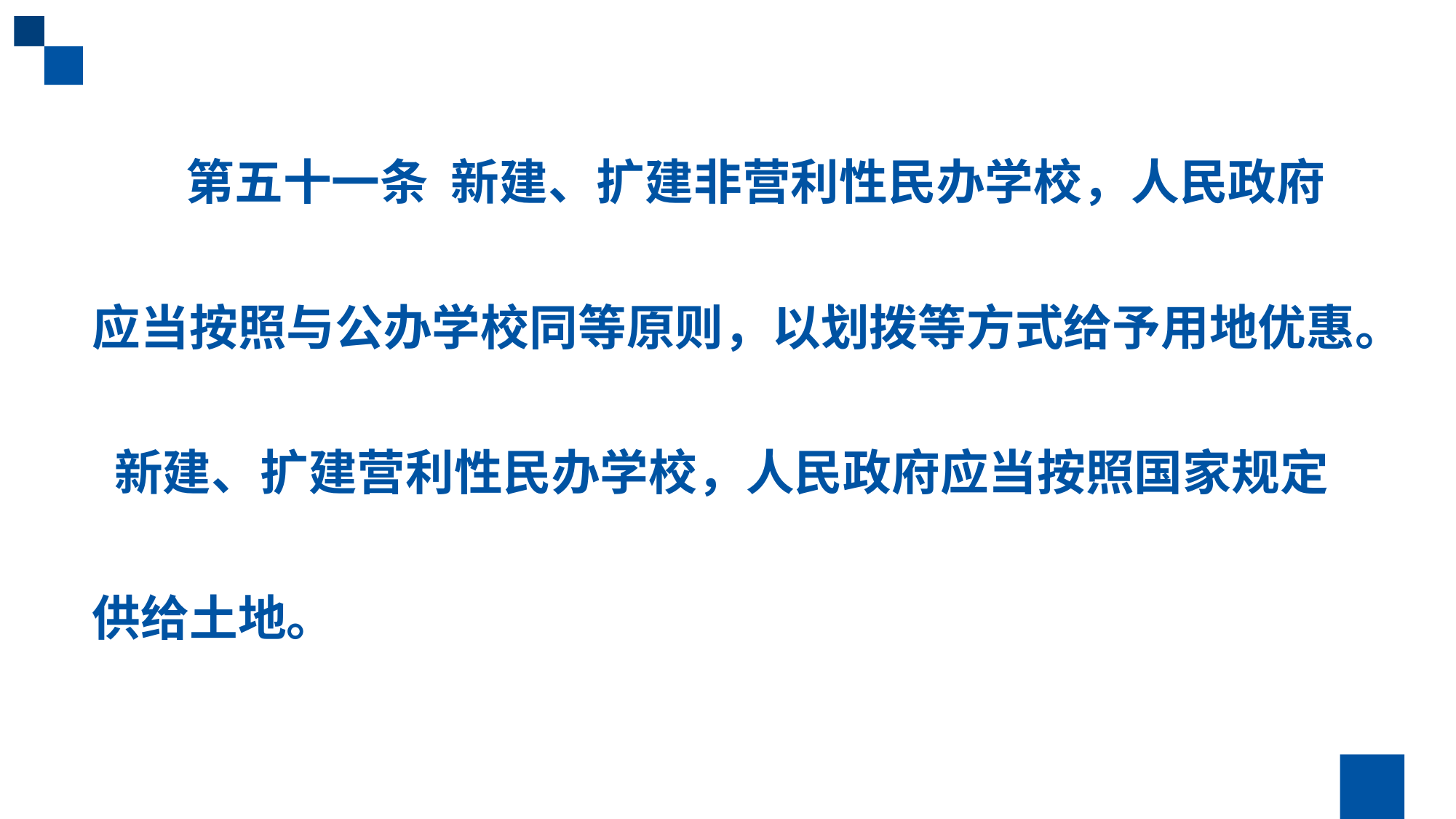

第五十一条  新建、扩建非营利性民办学校，人民政府应当按照与公办学校同等原则，以划拨等方式给予用地优惠。  新建、扩建营利性民办学校，人民政府应当按照国家规定供给土地。

36